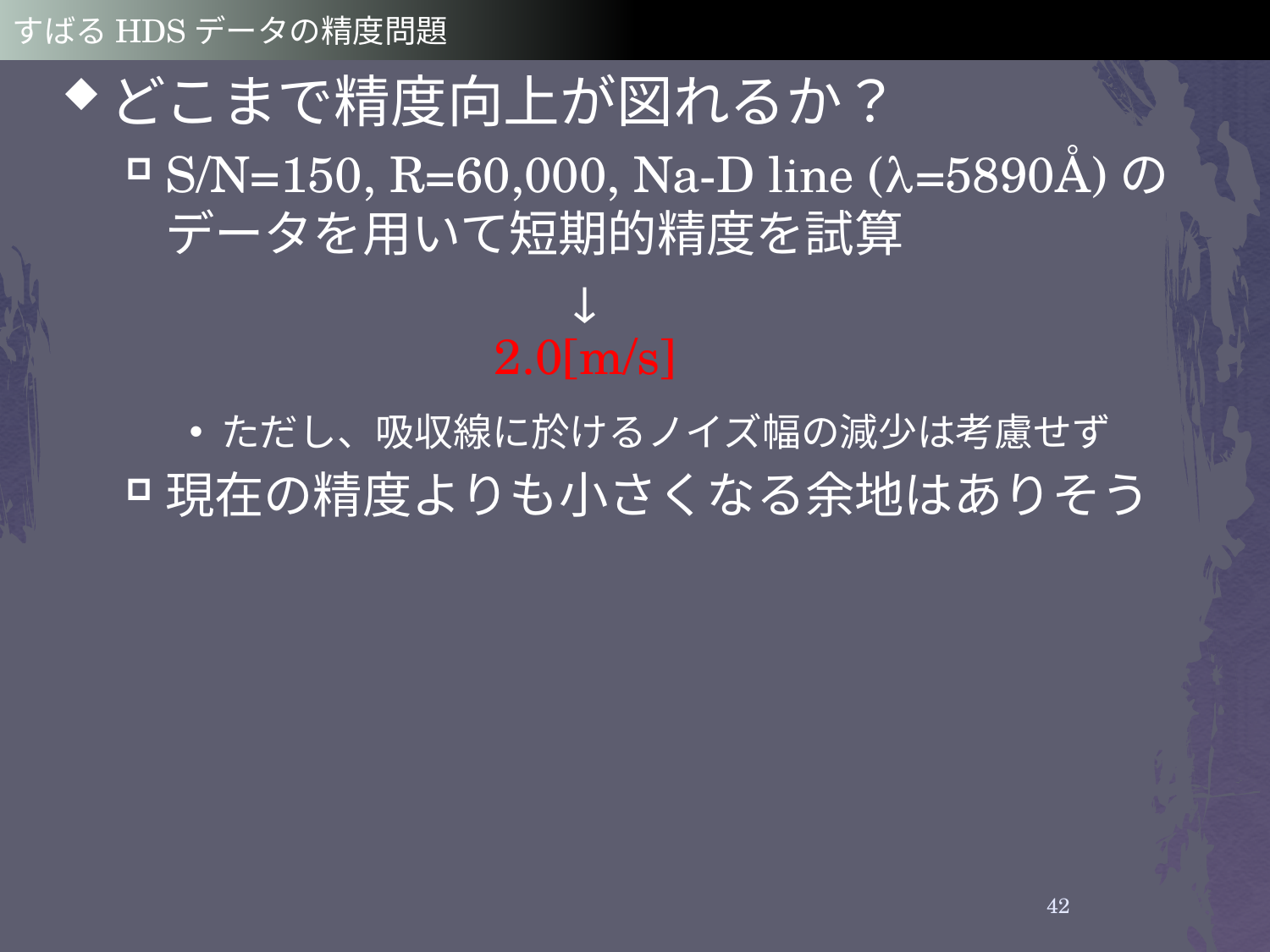

すばるHDSデータの精度問題
どこまで精度向上が図れるか？
S/N=150, R=60,000, Na-D line (λ=5890Å)のデータを用いて短期的精度を試算

ただし、吸収線に於けるノイズ幅の減少は考慮せず
現在の精度よりも小さくなる余地はありそう

↓
2.0[m/s]
42